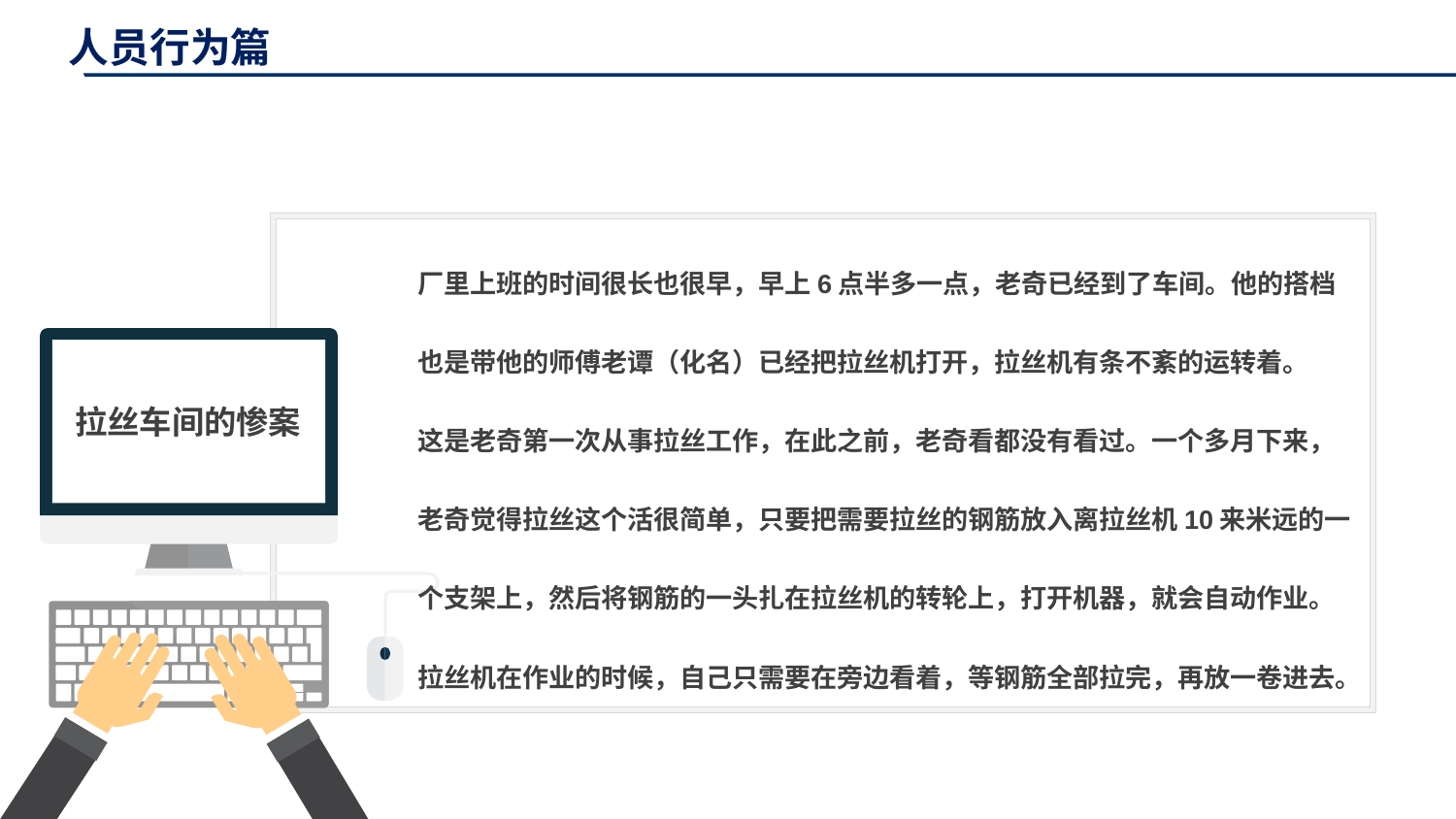

人员行为篇

厂里上班的时间很长也很早，早上6点半多一点，老奇已经到了车间。他的搭档也是带他的师傅老谭（化名）已经把拉丝机打开，拉丝机有条不紊的运转着。
这是老奇第一次从事拉丝工作，在此之前，老奇看都没有看过。一个多月下来，老奇觉得拉丝这个活很简单，只要把需要拉丝的钢筋放入离拉丝机10来米远的一个支架上，然后将钢筋的一头扎在拉丝机的转轮上，打开机器，就会自动作业。拉丝机在作业的时候，自己只需要在旁边看着，等钢筋全部拉完，再放一卷进去。

拉丝车间的惨案